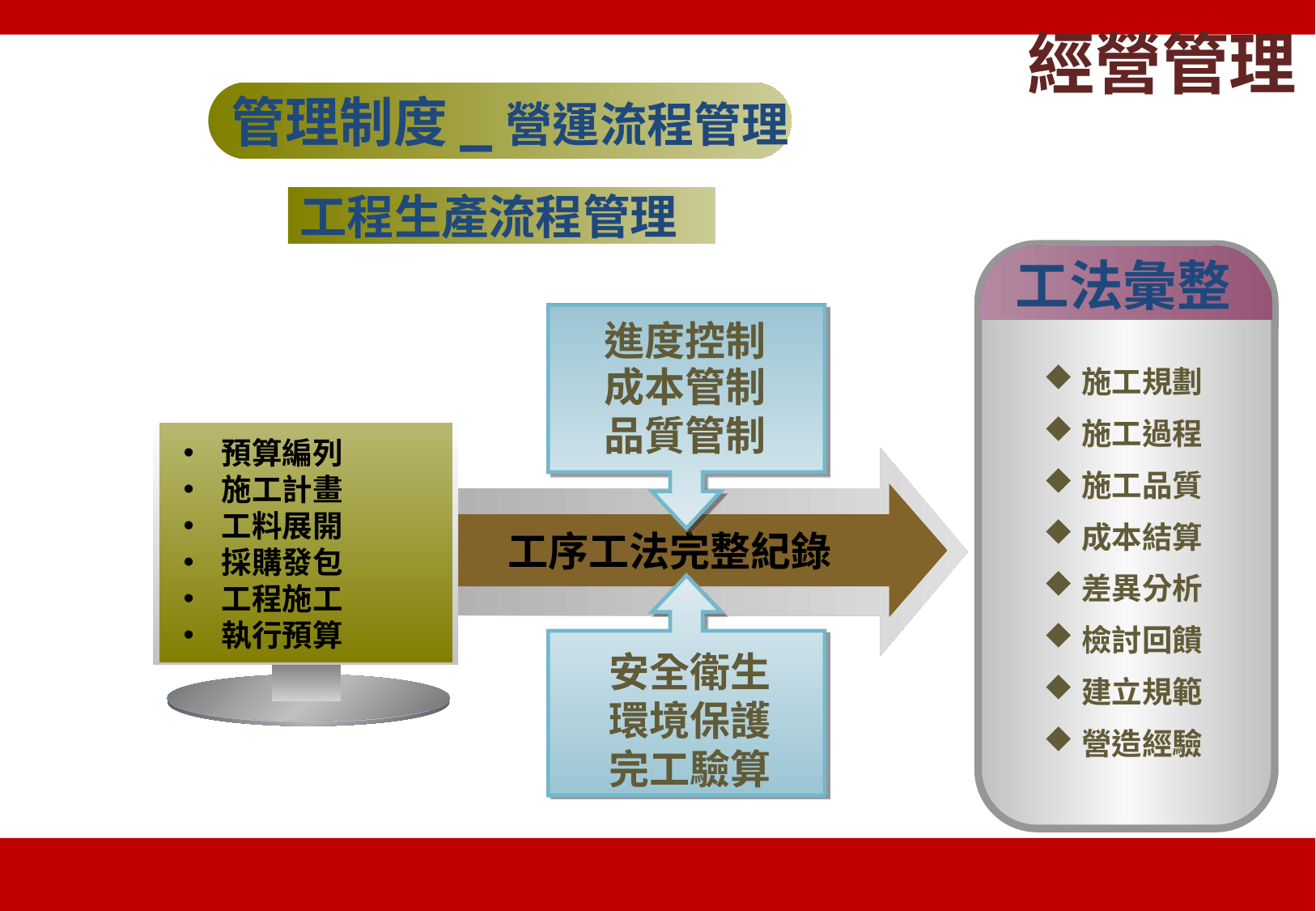

經營管理
管理制度_營運流程管理
工程生產流程管理

工法彙整

進度控制
成本管制
品質管制
施工規劃
施工過程
施工品質
成本結算
差異分析
檢討回饋
建立規範
營造經驗

預算編列
施工計畫
工料展開
採購發包
工程施工
執行預算

工序工法完整紀錄

安全衛生
環境保護
完工驗算

18